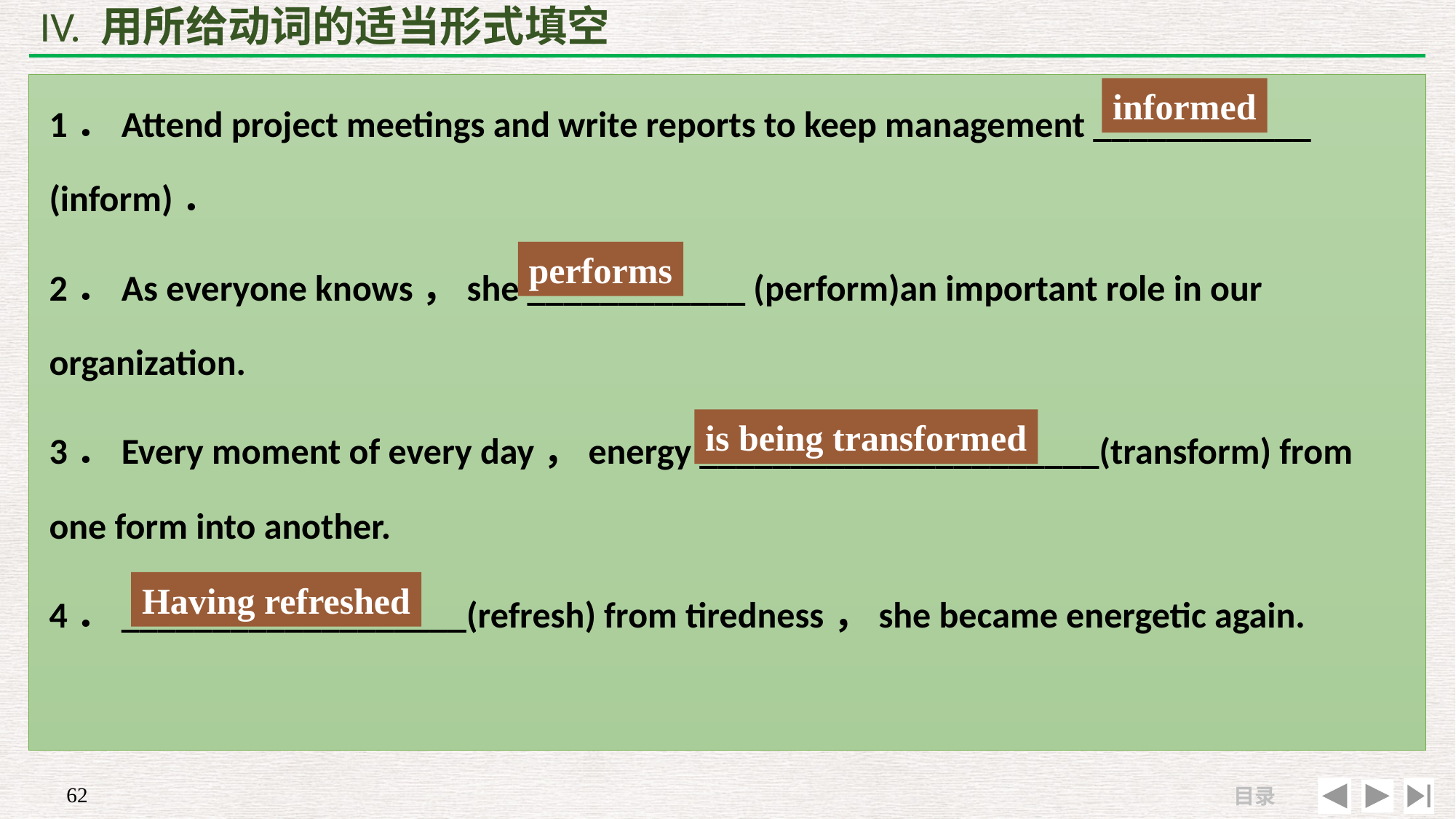

# IV. 用所给动词的适当形式填空
1．Attend project meetings and write reports to keep management ____________ (inform)．
2．As everyone knows，she ____________ (perform)an important role in our organization.
3．Every moment of every day，energy ______________________(transform) from one form into another.
4．___________________(refresh) from tiredness，she became energetic again.

informed
performs
is being transformed
Having refreshed